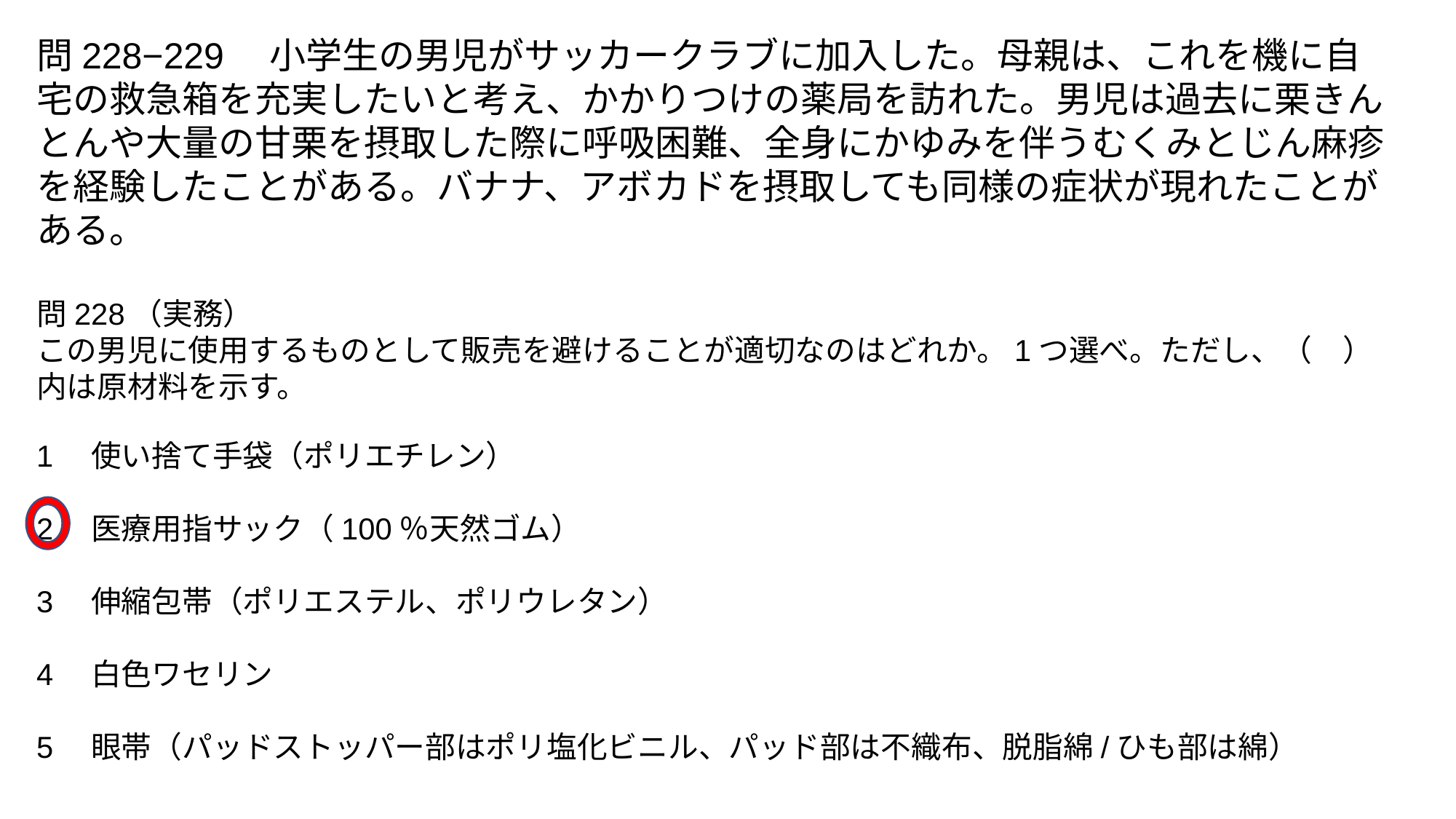

問228−229　小学生の男児がサッカークラブに加入した。母親は、これを機に自宅の救急箱を充実したいと考え、かかりつけの薬局を訪れた。男児は過去に栗きんとんや大量の甘栗を摂取した際に呼吸困難、全身にかゆみを伴うむくみとじん麻疹を経験したことがある。バナナ、アボカドを摂取しても同様の症状が現れたことがある。

問228（実務）
この男児に使用するものとして販売を避けることが適切なのはどれか。1つ選べ。ただし、（　）内は原材料を示す。

1　使い捨て手袋（ポリエチレン）

2　医療用指サック（100％天然ゴム）

3　伸縮包帯（ポリエステル、ポリウレタン）

4　白色ワセリン

5　眼帯（パッドストッパー部はポリ塩化ビニル、パッド部は不織布、脱脂綿/ひも部は綿）